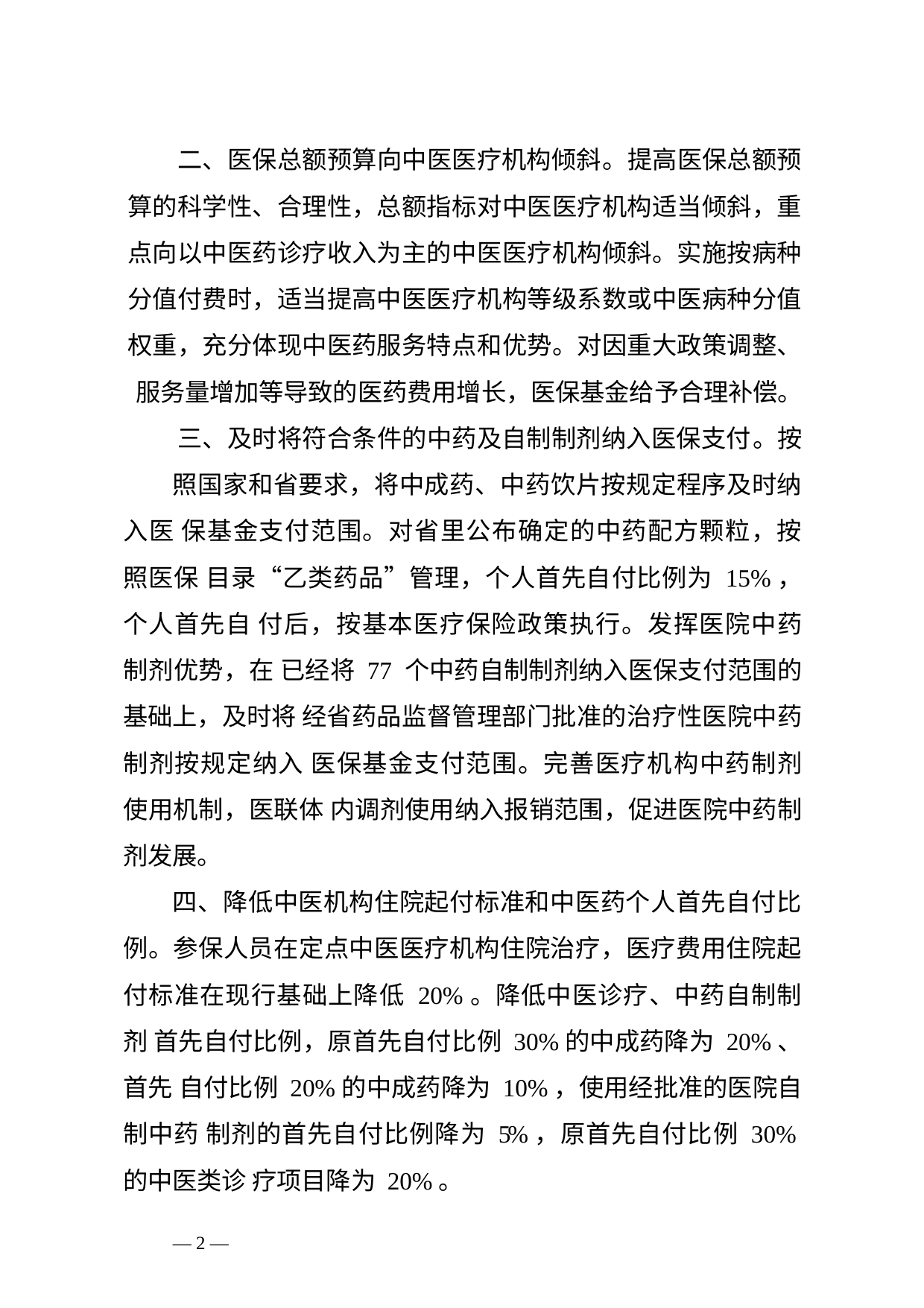

二、医保总额预算向中医医疗机构倾斜。提高医保总额预 算的科学性、合理性，总额指标对中医医疗机构适当倾斜，重 点向以中医药诊疗收入为主的中医医疗机构倾斜。实施按病种 分值付费时，适当提高中医医疗机构等级系数或中医病种分值 权重，充分体现中医药服务特点和优势。对因重大政策调整、 服务量增加等导致的医药费用增长，医保基金给予合理补偿。 三、及时将符合条件的中药及自制制剂纳入医保支付。按
照国家和省要求，将中成药、中药饮片按规定程序及时纳入医 保基金支付范围。对省里公布确定的中药配方颗粒，按照医保 目录“乙类药品”管理，个人首先自付比例为 15%，个人首先自 付后，按基本医疗保险政策执行。发挥医院中药制剂优势，在 已经将 77 个中药自制制剂纳入医保支付范围的基础上，及时将 经省药品监督管理部门批准的治疗性医院中药制剂按规定纳入 医保基金支付范围。完善医疗机构中药制剂使用机制，医联体 内调剂使用纳入报销范围，促进医院中药制剂发展。
四、降低中医机构住院起付标准和中医药个人首先自付比 例。参保人员在定点中医医疗机构住院治疗，医疗费用住院起 付标准在现行基础上降低 20%。降低中医诊疗、中药自制制剂 首先自付比例，原首先自付比例 30%的中成药降为 20%、首先 自付比例 20%的中成药降为 10%，使用经批准的医院自制中药 制剂的首先自付比例降为 5%，原首先自付比例 30%的中医类诊 疗项目降为 20%。

— 2 —